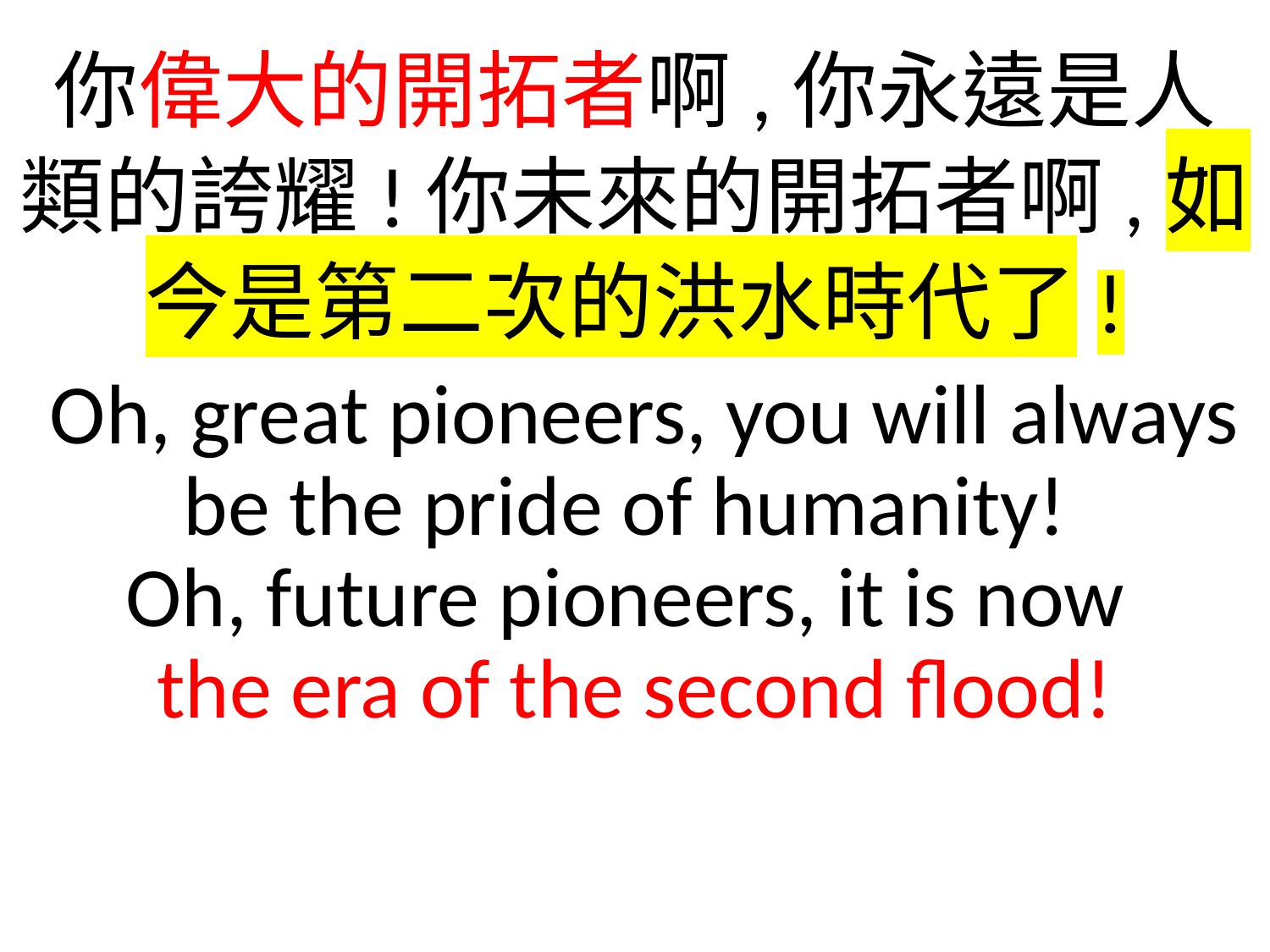

你偉大的開拓者啊,你永遠是人類的誇耀!你未來的開拓者啊,如今是第二次的洪水時代了!
 Oh, great pioneers, you will always be the pride of humanity!
Oh, future pioneers, it is now
the era of the second flood!